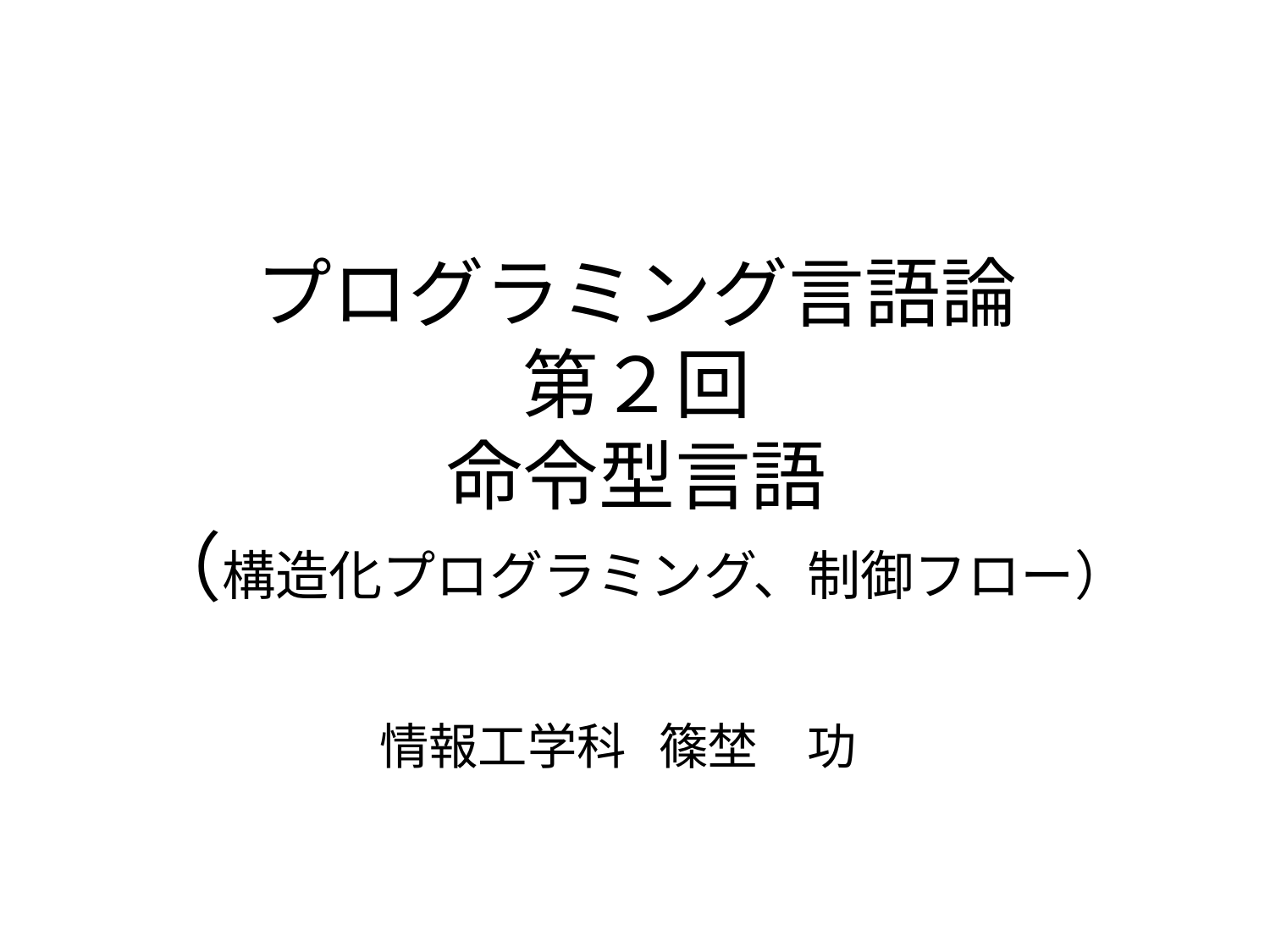

# プログラミング言語論 第２回 命令型言語 （構造化プログラミング、制御フロー）
情報工学科   篠埜　功